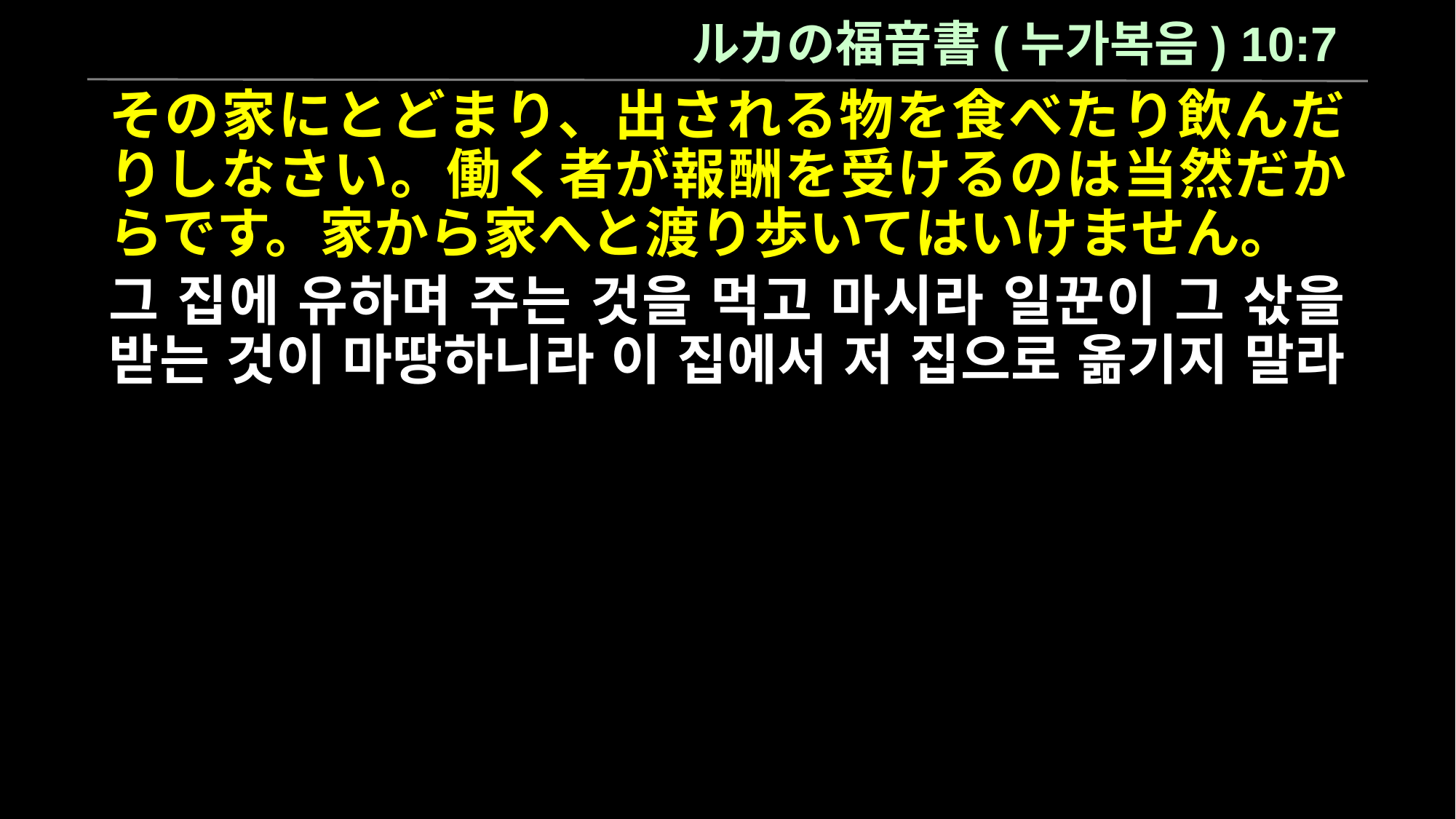

ルカの福音書(누가복음) 10:7

その家にとどまり、出される物を食べたり飲んだりしなさい。働く者が報酬を受けるのは当然だからです。家から家へと渡り歩いてはいけません。
그 집에 유하며 주는 것을 먹고 마시라 일꾼이 그 삯을 받는 것이 마땅하니라 이 집에서 저 집으로 옮기지 말라